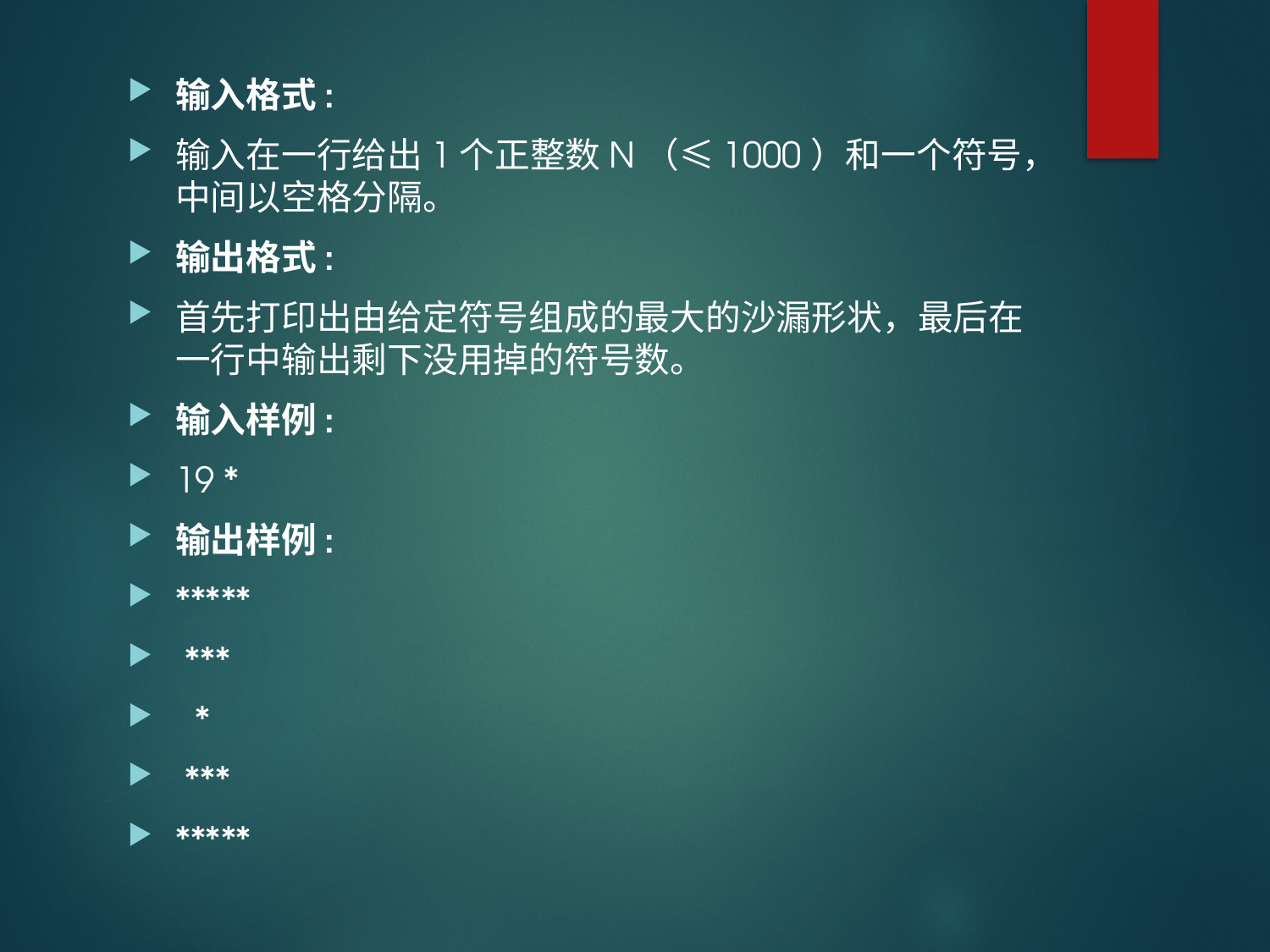

输入格式:
输入在一行给出1个正整数N（≤1000）和一个符号，中间以空格分隔。
输出格式:
首先打印出由给定符号组成的最大的沙漏形状，最后在一行中输出剩下没用掉的符号数。
输入样例:
19 *
输出样例:
*****
 ***
  *
 ***
*****